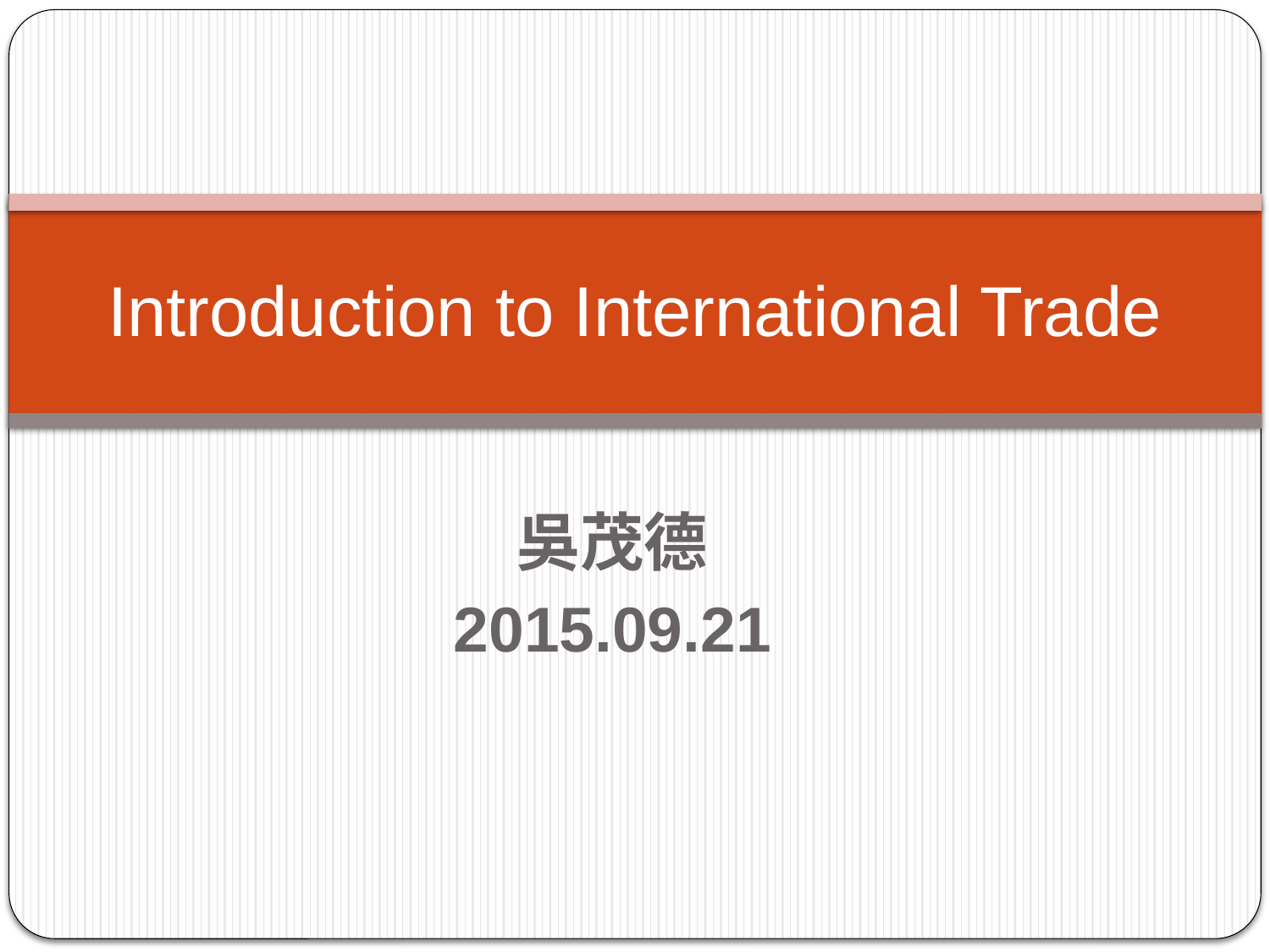

# Introduction to International Trade
吳茂德
2015.09.21